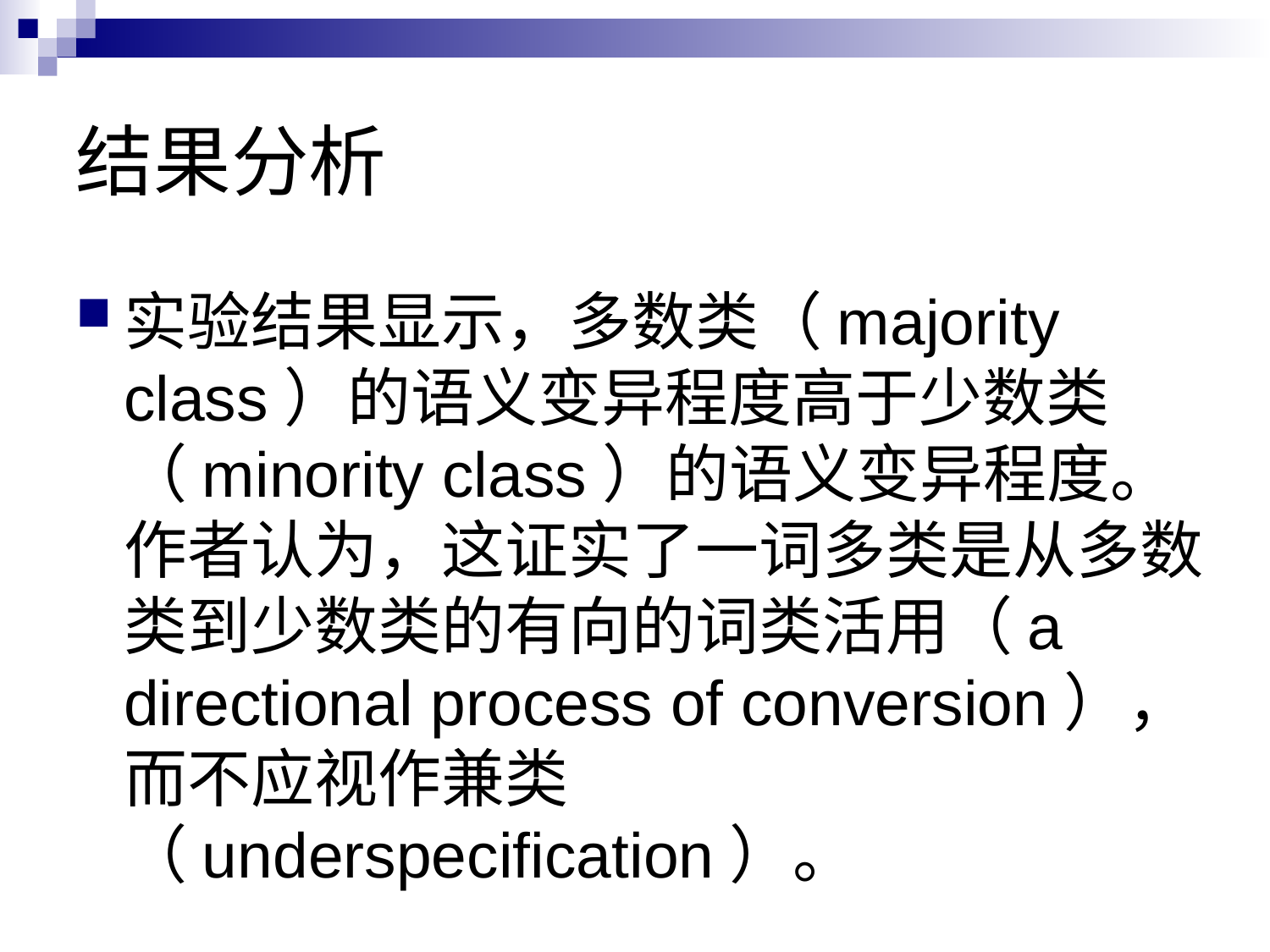

# 结果分析
实验结果显示，多数类（majority class）的语义变异程度高于少数类（minority class）的语义变异程度。作者认为，这证实了一词多类是从多数类到少数类的有向的词类活用（a directional process of conversion），而不应视作兼类（underspecification）。